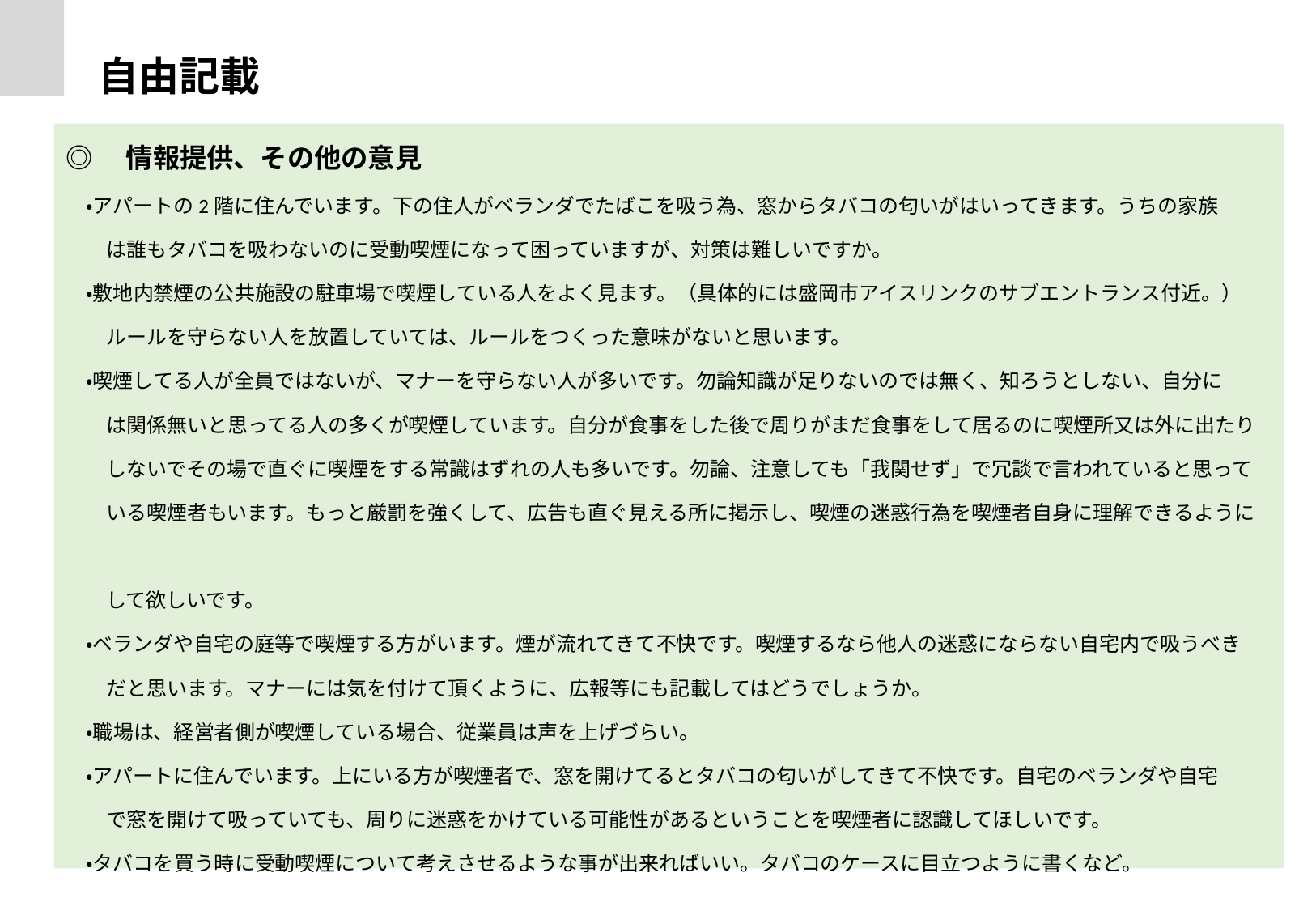

自由記載（一部抜粋）
◎　情報提供、その他の意見
　・アパートの2階に住んでいます。下の住人がベランダでたばこを吸う為、窓からタバコの匂いがはいってきます。うちの家族
　　は誰もタバコを吸わないのに受動喫煙になって困っていますが、対策は難しいですか。
　・敷地内禁煙の公共施設の駐車場で喫煙している人をよく見ます。（具体的には盛岡市アイスリンクのサブエントランス付近。）
　　ルールを守らない人を放置していては、ルールをつくった意味がないと思います。
　・喫煙してる人が全員ではないが、マナーを守らない人が多いです。勿論知識が足りないのでは無く、知ろうとしない、自分に
　　は関係無いと思ってる人の多くが喫煙しています。自分が食事をした後で周りがまだ食事をして居るのに喫煙所又は外に出たり
　　しないでその場で直ぐに喫煙をする常識はずれの人も多いです。勿論、注意しても「我関せず」で冗談で言われていると思って
　　いる喫煙者もいます。もっと厳罰を強くして、広告も直ぐ見える所に掲示し、喫煙の迷惑行為を喫煙者自身に理解できるように
　　して欲しいです。
　・ベランダや自宅の庭等で喫煙する方がいます。煙が流れてきて不快です。喫煙するなら他人の迷惑にならない自宅内で吸うべき
　　だと思います。マナーには気を付けて頂くように、広報等にも記載してはどうでしょうか。
　・職場は、経営者側が喫煙している場合、従業員は声を上げづらい。
　・アパートに住んでいます。上にいる方が喫煙者で、窓を開けてるとタバコの匂いがしてきて不快です。自宅のベランダや自宅
　　で窓を開けて吸っていても、周りに迷惑をかけている可能性があるということを喫煙者に認識してほしいです。
　・タバコを買う時に受動喫煙について考えさせるような事が出来ればいい。タバコのケースに目立つように書くなど。